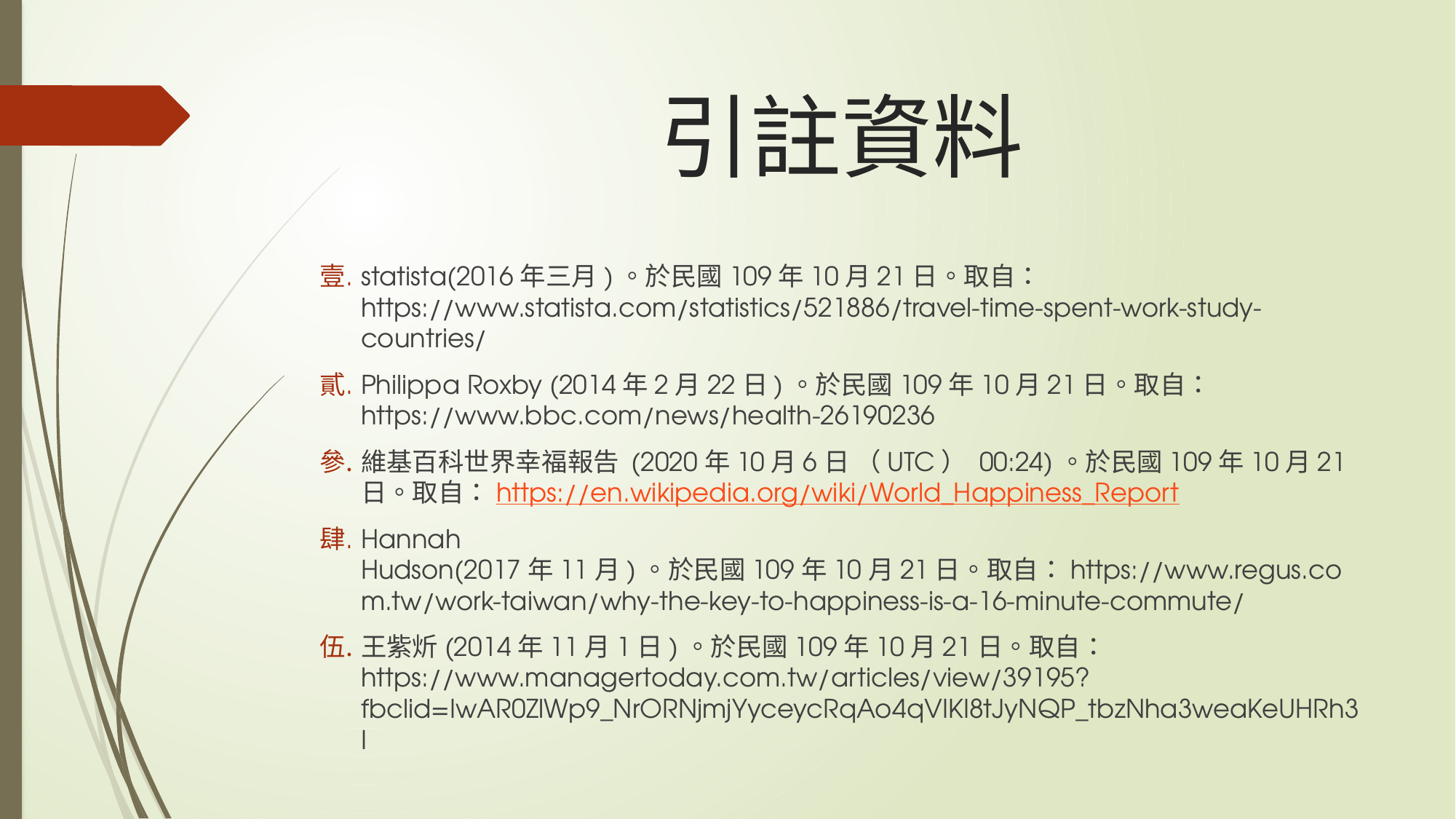

# 引註資料
statista(2016年三月)。於民國109年10月21日。取自： https://www.statista.com/statistics/521886/travel-time-spent-work-study-countries/
Philippa Roxby (2014年2月22日)。於民國109年10月21日。取自： https://www.bbc.com/news/health-26190236
維基百科世界幸福報告 (2020年10月6日 （UTC） 00:24)。於民國109年10月21日。取自：https://en.wikipedia.org/wiki/World_Happiness_Report
Hannah Hudson(2017年11月)。於民國109年10月21日。取自：https://www.regus.com.tw/work-taiwan/why-the-key-to-happiness-is-a-16-minute-commute/
王紫炘(2014年11月1日)。於民國109年10月21日。取自： https://www.managertoday.com.tw/articles/view/39195?fbclid=IwAR0ZlWp9_NrORNjmjYyceycRqAo4qVIKI8tJyNQP_tbzNha3weaKeUHRh3I